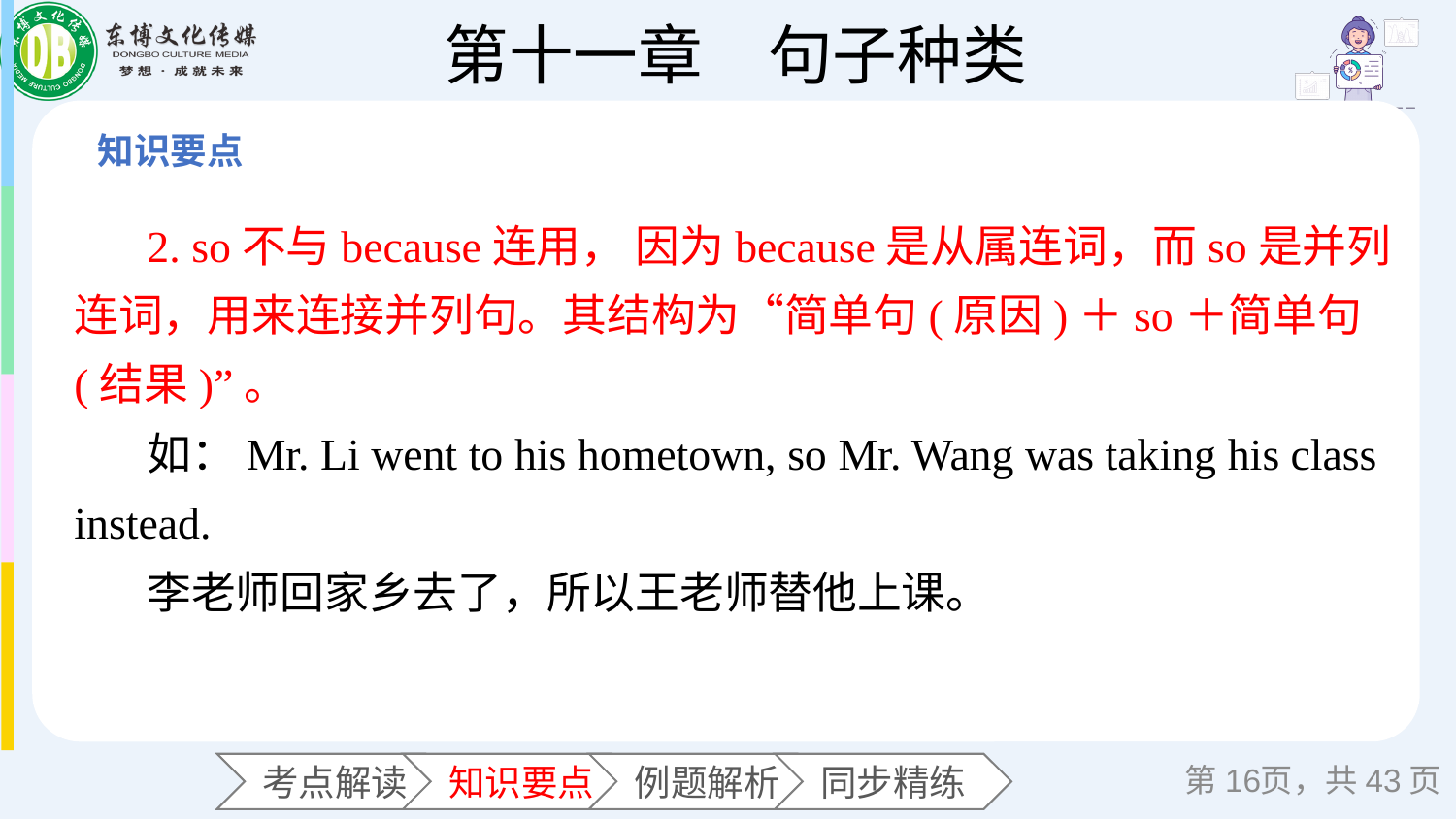

2. so不与because连用， 因为because是从属连词，而so是并列连词，用来连接并列句。其结构为“简单句(原因)＋so＋简单句(结果)”。
如：Mr. Li went to his hometown, so Mr. Wang was taking his class instead.
李老师回家乡去了，所以王老师替他上课。
第16页，共43页